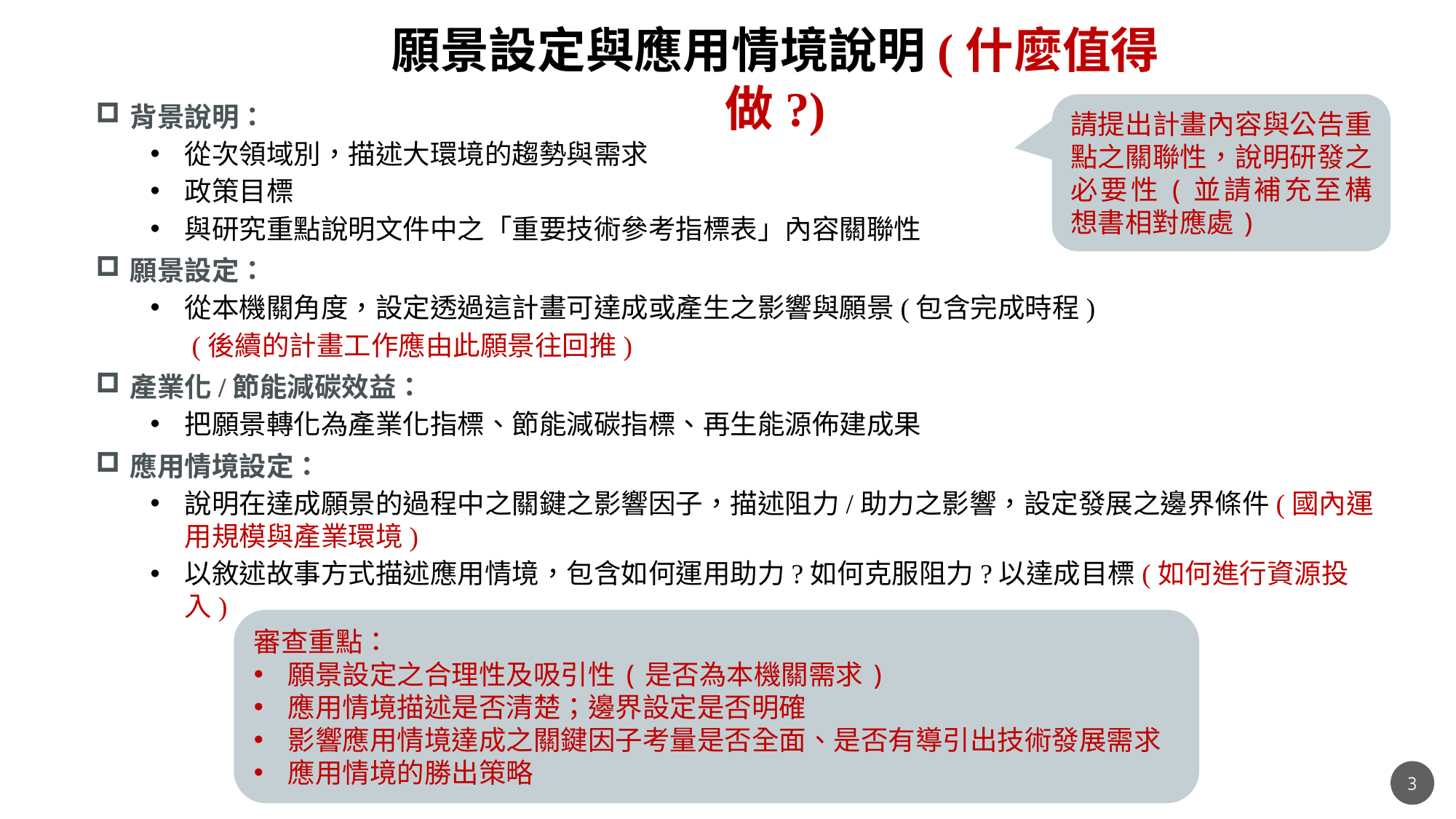

願景設定與應用情境說明(什麼值得做?)
背景說明：
從次領域別，描述大環境的趨勢與需求
政策目標
與研究重點說明文件中之「重要技術參考指標表」內容關聯性
願景設定：
從本機關角度，設定透過這計畫可達成或產生之影響與願景(包含完成時程)
      (後續的計畫工作應由此願景往回推)
產業化/節能減碳效益：
把願景轉化為產業化指標、節能減碳指標、再生能源佈建成果
應用情境設定：
說明在達成願景的過程中之關鍵之影響因子，描述阻力/助力之影響，設定發展之邊界條件(國內運用規模與產業環境)
以敘述故事方式描述應用情境，包含如何運用助力?如何克服阻力?以達成目標(如何進行資源投入)
請提出計畫內容與公告重點之關聯性，說明研發之必要性(並請補充至構想書相對應處)
審查重點：
願景設定之合理性及吸引性(是否為本機關需求)
應用情境描述是否清楚；邊界設定是否明確
影響應用情境達成之關鍵因子考量是否全面、是否有導引出技術發展需求
應用情境的勝出策略
3